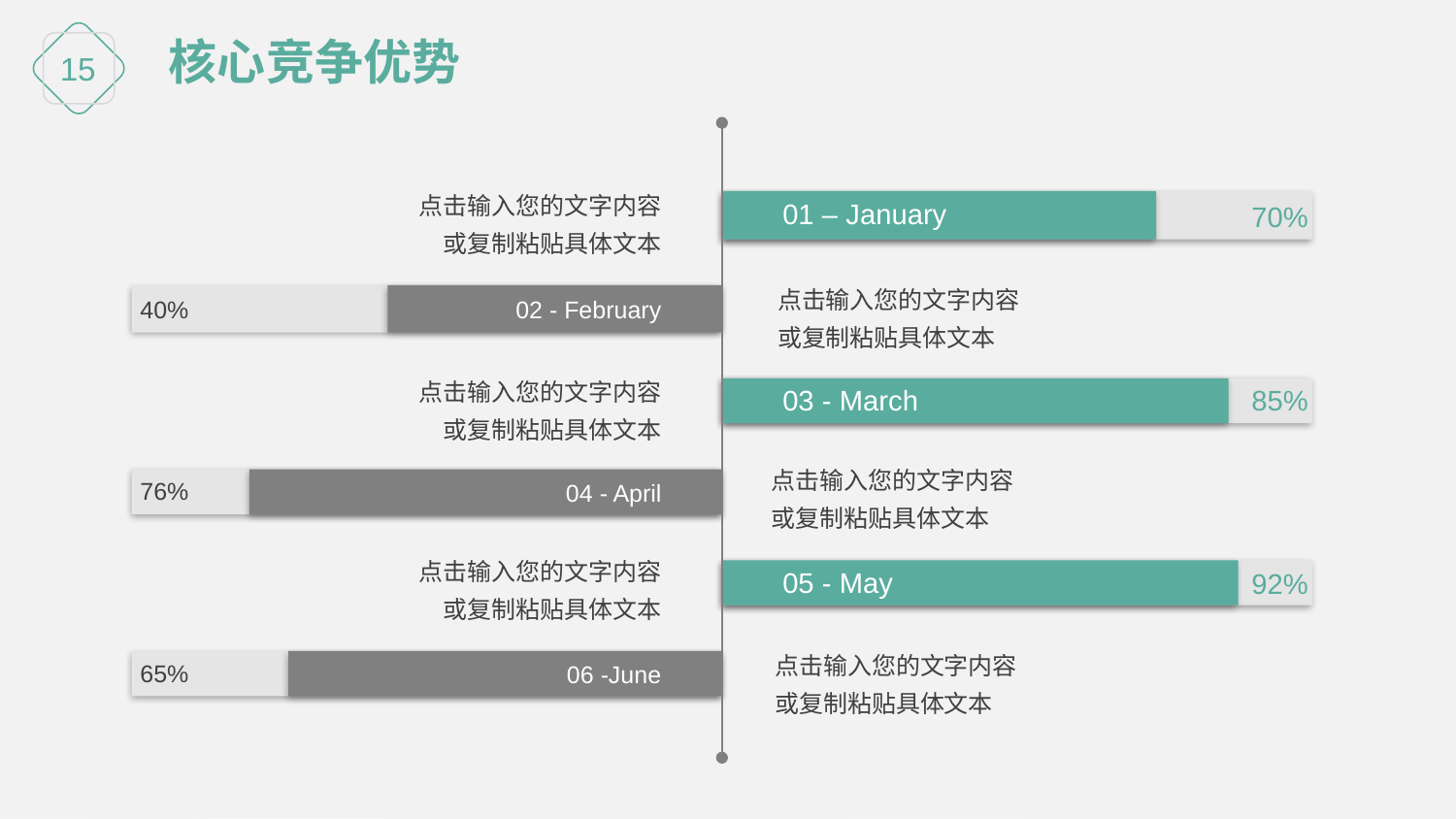

核心竞争优势

点击输入您的文字内容或复制粘贴具体文本
01 – January

70%

点击输入您的文字内容或复制粘贴具体文本

02 - February
40%

点击输入您的文字内容或复制粘贴具体文本

03 - March
85%
点击输入您的文字内容或复制粘贴具体文本

76%
04 - April
点击输入您的文字内容或复制粘贴具体文本
05 - May
92%
点击输入您的文字内容或复制粘贴具体文本
65%
06 -June